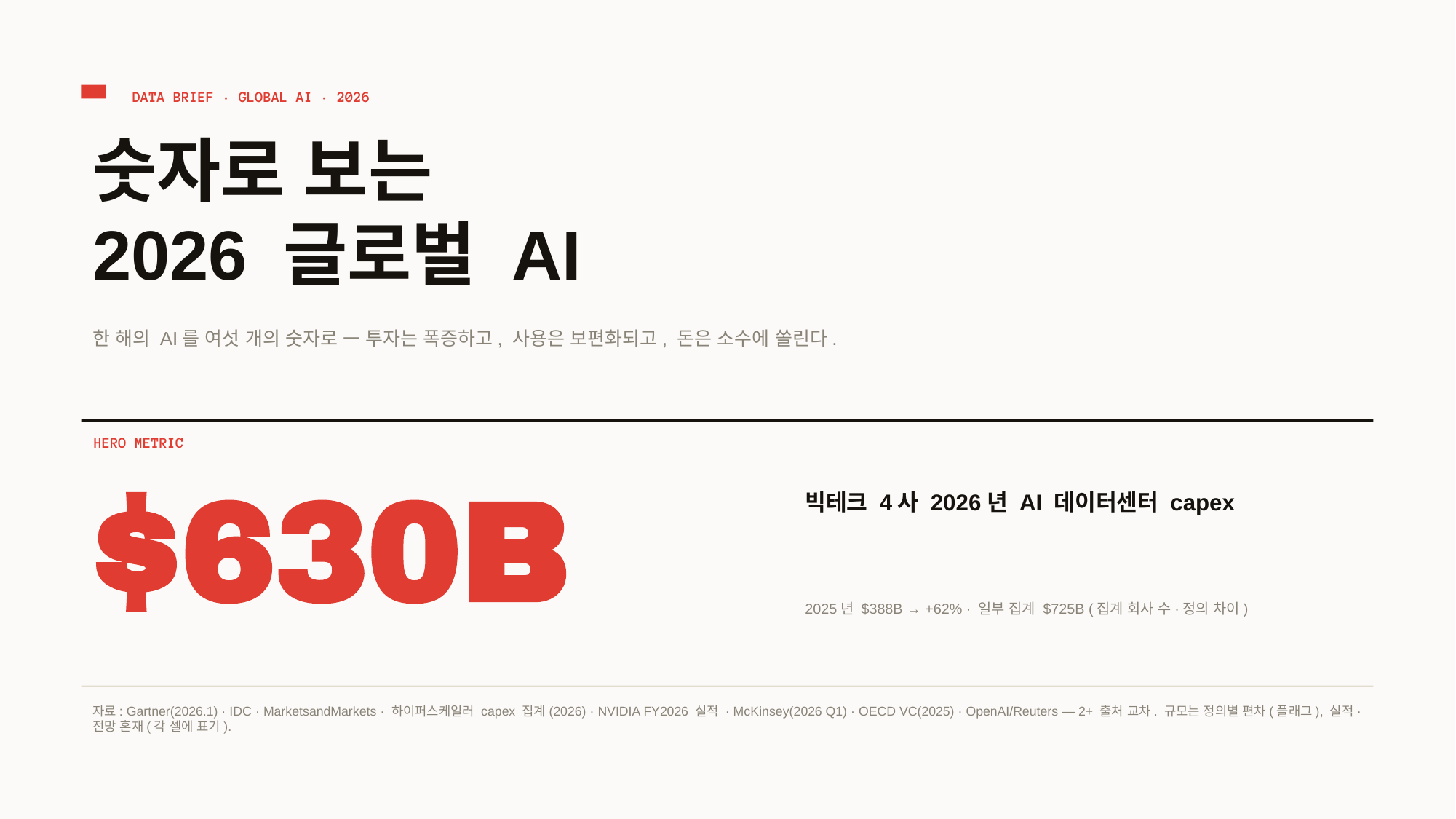

DATA BRIEF · GLOBAL AI · 2026

숫자로 보는
2026 글로벌 AI
한 해의 AI를 여섯 개의 숫자로 — 투자는 폭증하고, 사용은 보편화되고, 돈은 소수에 쏠린다.

HERO METRIC
$630B
빅테크 4사 2026년 AI 데이터센터 capex
2025년 $388B → +62% · 일부 집계 $725B (집계 회사 수·정의 차이)

자료: Gartner(2026.1) · IDC · MarketsandMarkets · 하이퍼스케일러 capex 집계(2026) · NVIDIA FY2026 실적 · McKinsey(2026 Q1) · OECD VC(2025) · OpenAI/Reuters — 2+ 출처 교차. 규모는 정의별 편차(플래그), 실적·전망 혼재(각 셀에 표기).